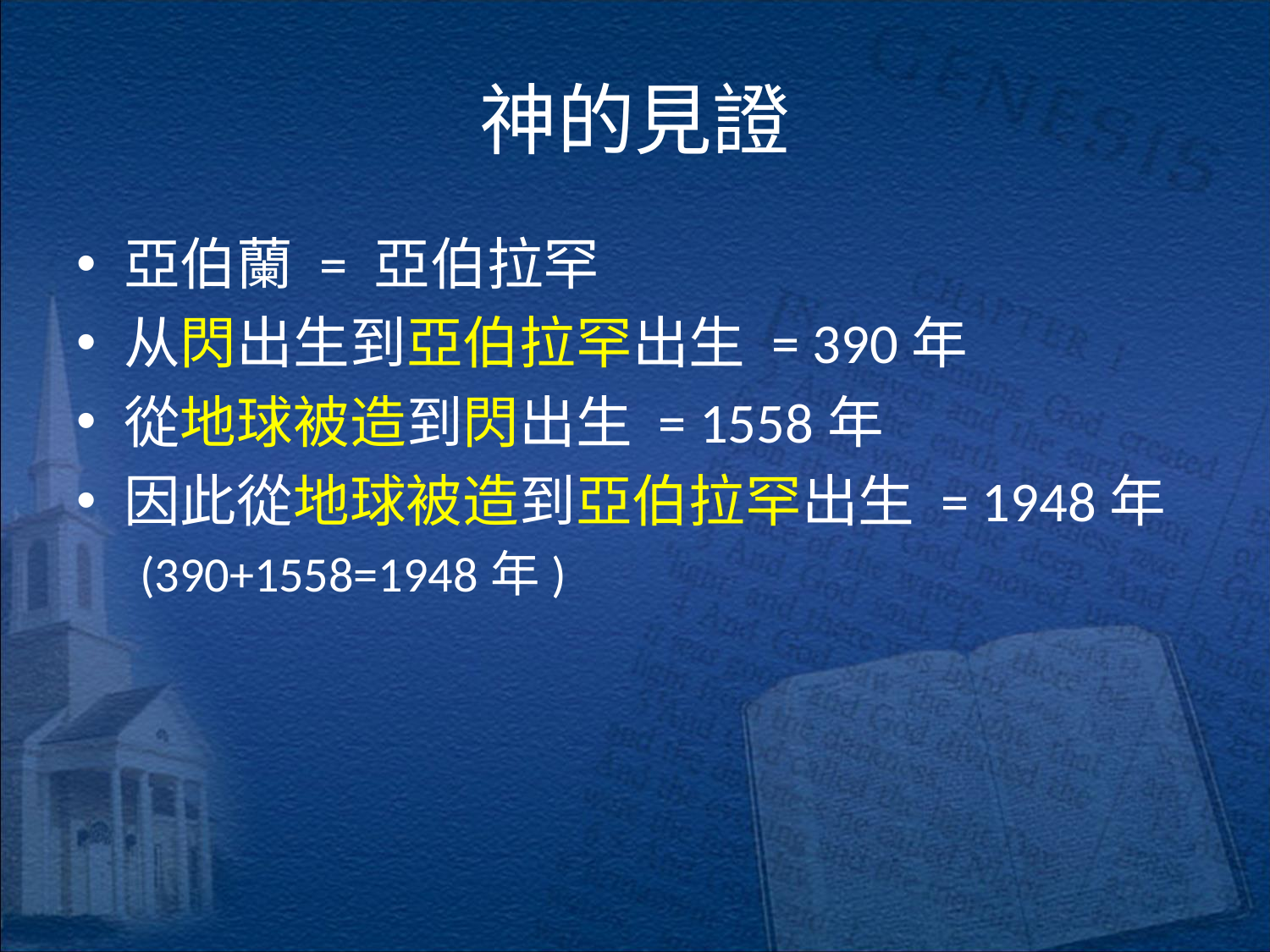

# 神的見證
亞伯蘭 = 亞伯拉罕
从閃出生到亞伯拉罕出生 = 390年
從地球被造到閃出生 = 1558年
因此從地球被造到亞伯拉罕出生 = 1948年
(390+1558=1948年)